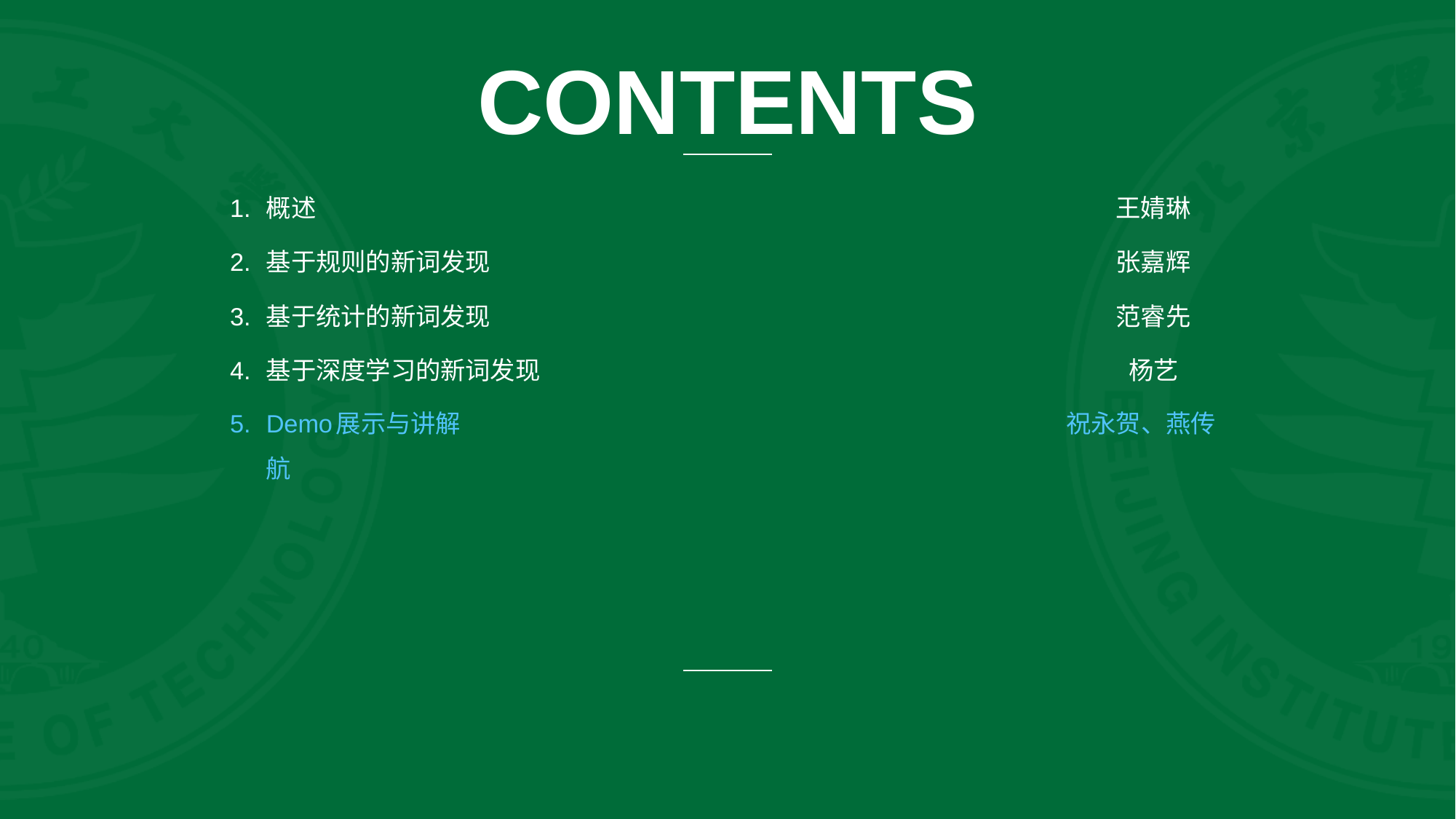

CONTENTS
概述	王婧琳
基于规则的新词发现	张嘉辉
基于统计的新词发现	范睿先
基于深度学习的新词发现	杨艺
Demo展示与讲解	祝永贺、燕传航